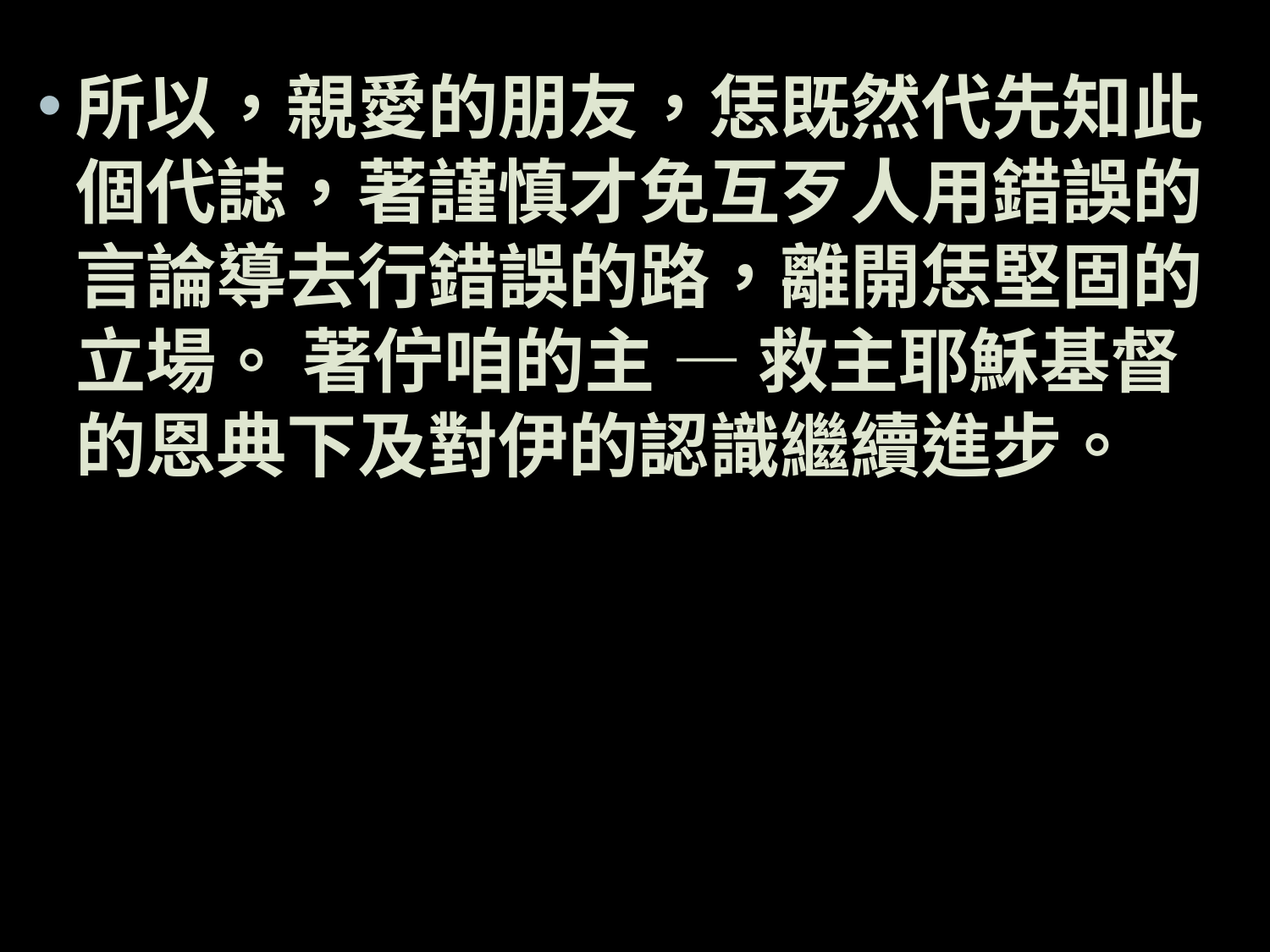

所以，親愛的朋友，恁既然代先知此個代誌，著謹慎才免互歹人用錯誤的言論導去行錯誤的路，離開恁堅固的立場。 著佇咱的主 — 救主耶穌基督的恩典下及對伊的認識繼續進步。